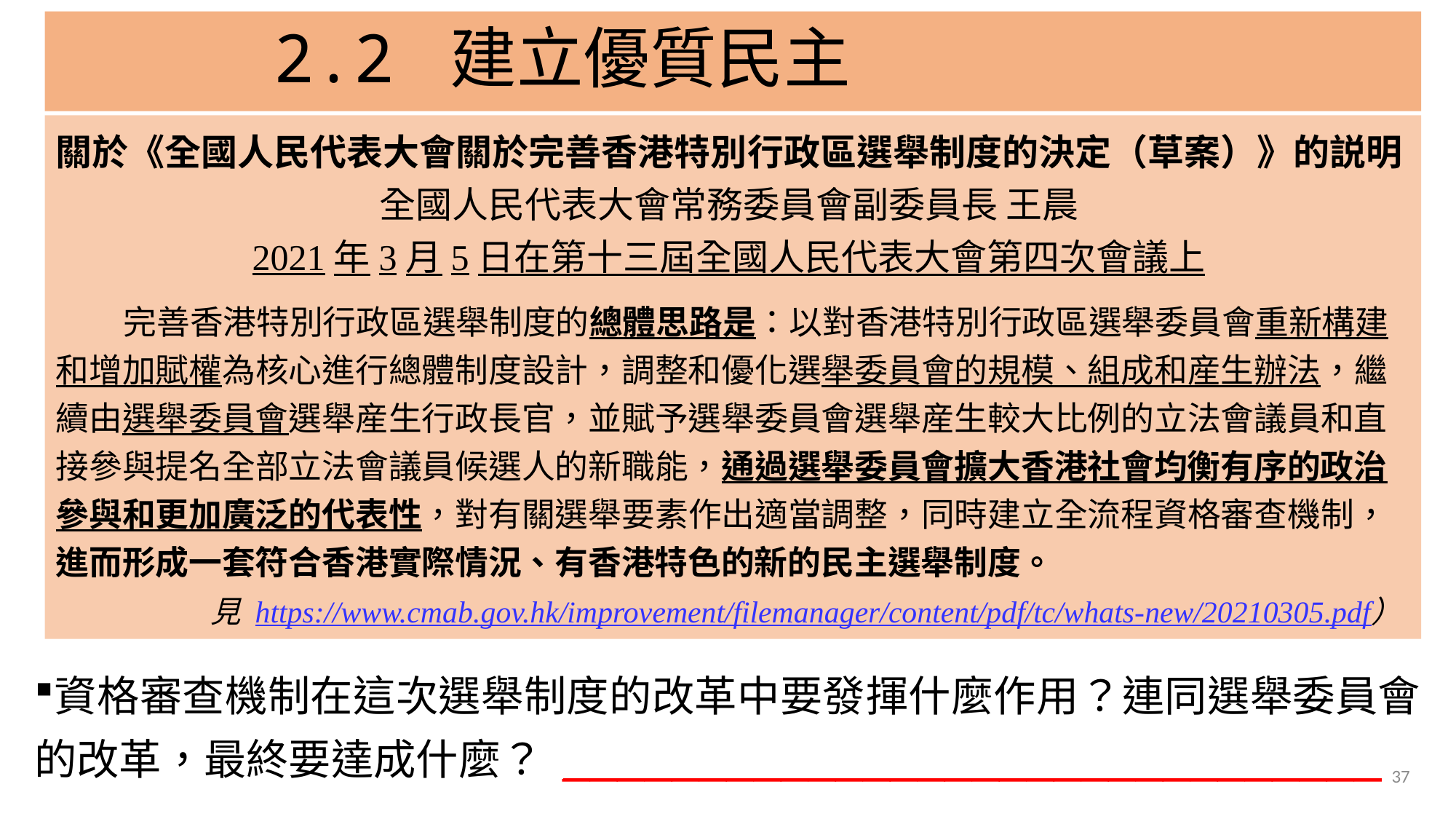

# 2.2 建立優質民主
關於《全國人民代表大會關於完善香港特別行政區選舉制度的決定（草案）》的説明
全國人民代表大會常務委員會副委員長 王晨
2021年3月5日在第十三屆全國人民代表大會第四次會議上
        完善香港特別行政區選舉制度的總體思路是：以對香港特別行政區選舉委員會重新構建和增加賦權為核心進行總體制度設計，調整和優化選舉委員會的規模、組成和産生辦法，繼續由選舉委員會選舉産生行政長官，並賦予選舉委員會選舉産生較大比例的立法會議員和直接參與提名全部立法會議員候選人的新職能，通過選舉委員會擴大香港社會均衡有序的政治參與和更加廣泛的代表性，對有關選舉要素作出適當調整，同時建立全流程資格審查機制，進而形成一套符合香港實際情況、有香港特色的新的民主選舉制度。
見 https://www.cmab.gov.hk/improvement/filemanager/content/pdf/tc/whats-new/20210305.pdf）
資格審查機制在這次選舉制度的改革中要發揮什麼作用？連同選舉委員會的改革，最終要達成什麼？ ______________________________

37